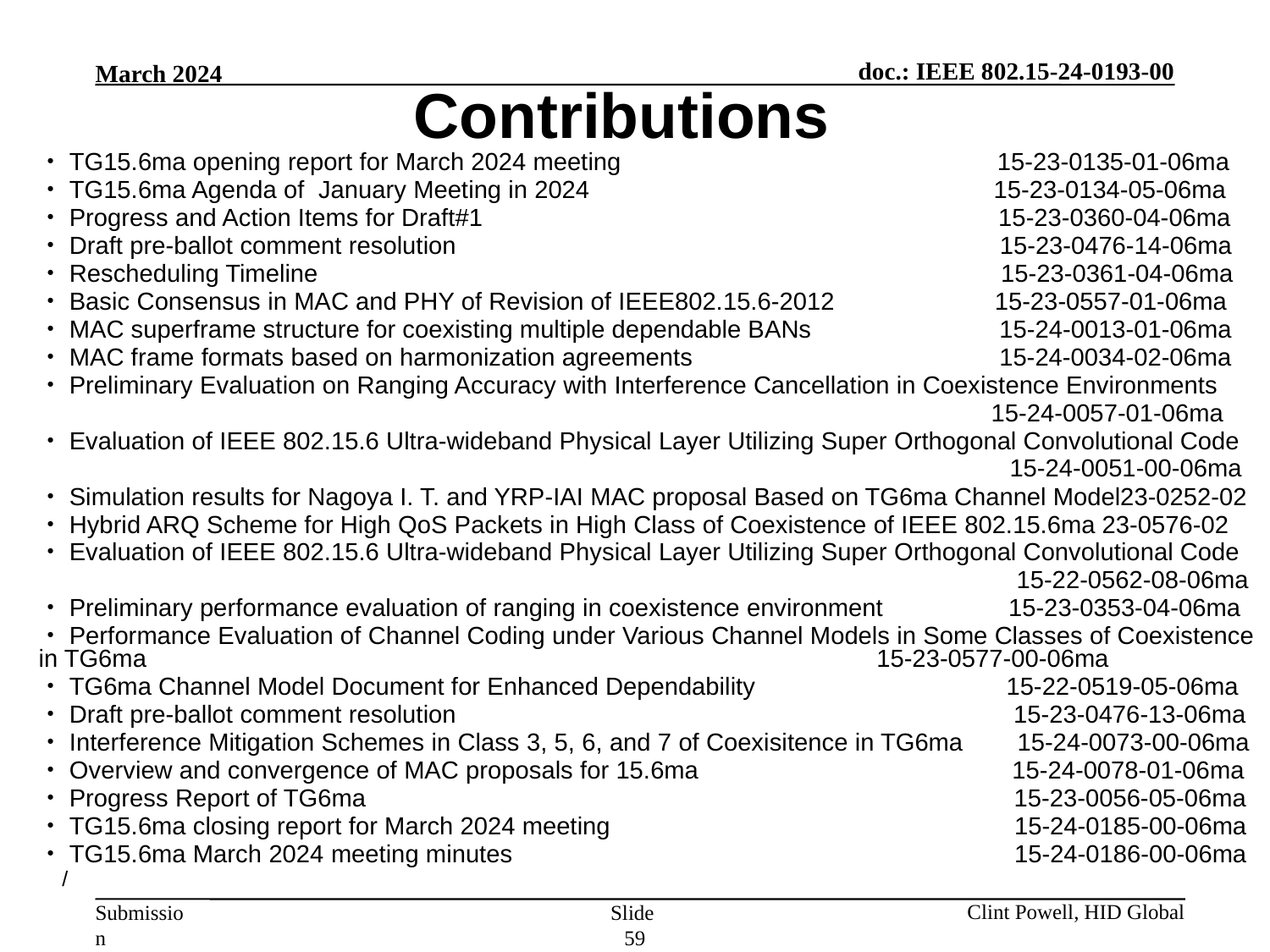

Contributions
・TG15.6ma opening report for March 2024 meeting                                                      15-23-0135-01-06ma
・TG15.6ma Agenda of  January Meeting in 2024                                                          15-23-0134-05-06ma
・Progress and Action Items for Draft#1                                                                          15-23-0360-04-06ma
・Draft pre-ballot comment resolution                                                                              15-23-0476-14-06ma
・Rescheduling Timeline                                                                                                  15-23-0361-04-06ma
・Basic Consensus in MAC and PHY of Revision of IEEE802.15.6-2012                       15-23-0557-01-06ma
・MAC superframe structure for coexisting multiple dependable BANs                           15-24-0013-01-06ma
・MAC frame formats based on harmonization agreements                                            15-24-0034-02-06ma
・Preliminary Evaluation on Ranging Accuracy with Interference Cancellation in Coexistence Environments
　　　　　　　　　　　　　　　　　　　　　　　　　　　　　　　　　　　　　　 15-24-0057-01-06ma
・Evaluation of IEEE 802.15.6 Ultra-wideband Physical Layer Utilizing Super Orthogonal Convolutional Code
                                                                                                                                           15-24-0051-00-06ma
・Simulation results for Nagoya I. T. and YRP-IAI MAC proposal Based on TG6ma Channel Model23-0252-02
・Hybrid ARQ Scheme for High QoS Packets in High Class of Coexistence of IEEE 802.15.6ma 23-0576-02
・Evaluation of IEEE 802.15.6 Ultra-wideband Physical Layer Utilizing Super Orthogonal Convolutional Code
                                                                                                                                            15-22-0562-08-06ma
・Preliminary performance evaluation of ranging in coexistence environment                  15-23-0353-04-06ma
・Performance Evaluation of Channel Coding under Various Channel Models in Some Classes of Coexistence in TG6ma　　　　　　   　                                                                                                15-23-0577-00-06ma
・TG6ma Channel Model Document for Enhanced Dependability                                    15-22-0519-05-06ma
・Draft pre-ballot comment resolution                                                                                15-23-0476-13-06ma
・Interference Mitigation Schemes in Class 3, 5, 6, and 7 of Coexisitence in TG6ma　   15-24-0073-00-06ma
・Overview and convergence of MAC proposals for 15.6ma                                             15-24-0078-01-06ma
・Progress Report of TG6ma                                                                                             15-23-0056-05-06ma
・TG15.6ma closing report for March 2024 meeting                                                          15-24-0185-00-06ma
・TG15.6ma March 2024 meeting minutes                                                                        15-24-0186-00-06ma      /

Slide 59